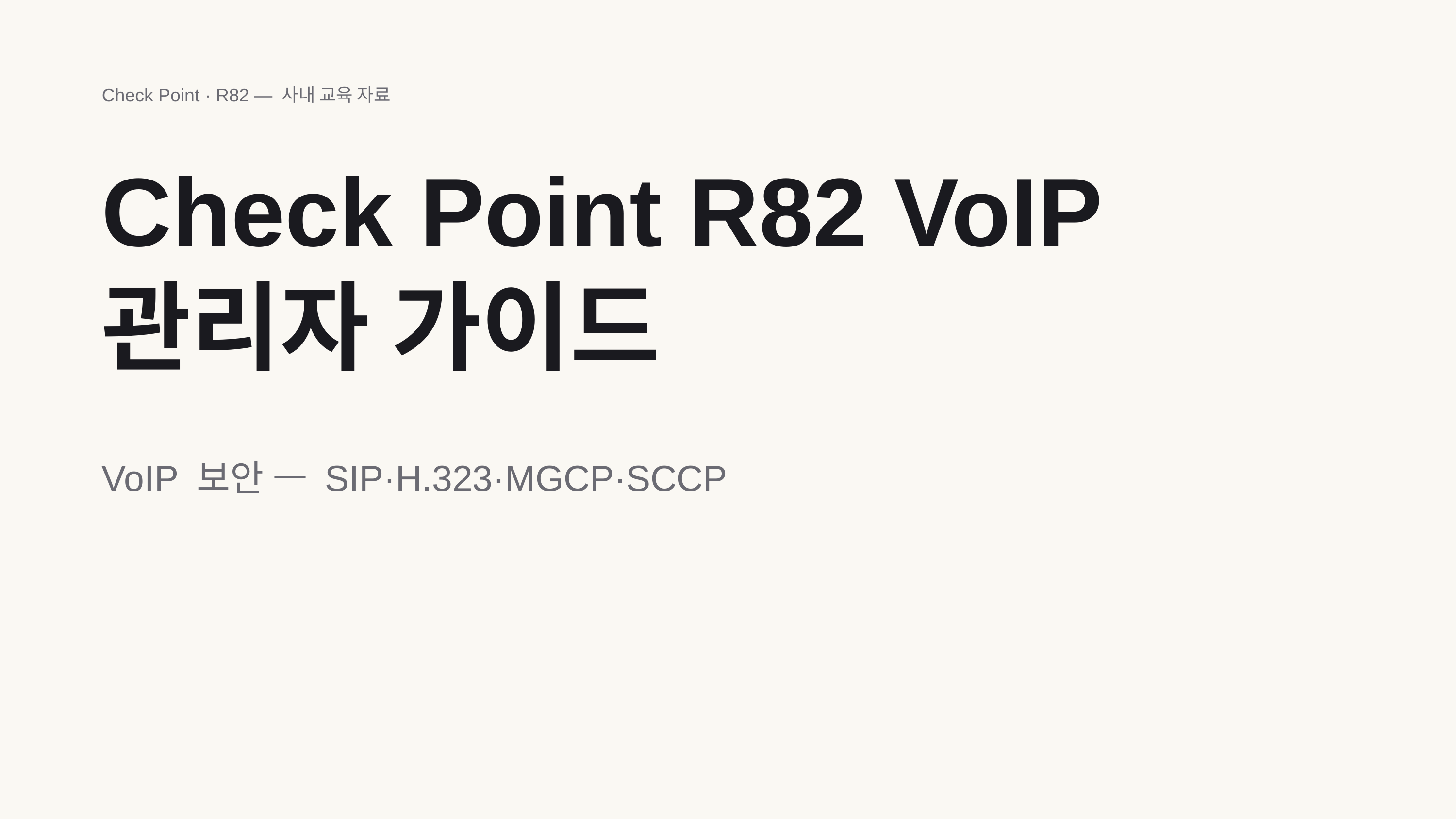

Check Point · R82 — 사내 교육 자료
Check Point R82 VoIP 관리자 가이드
VoIP 보안 — SIP·H.323·MGCP·SCCP